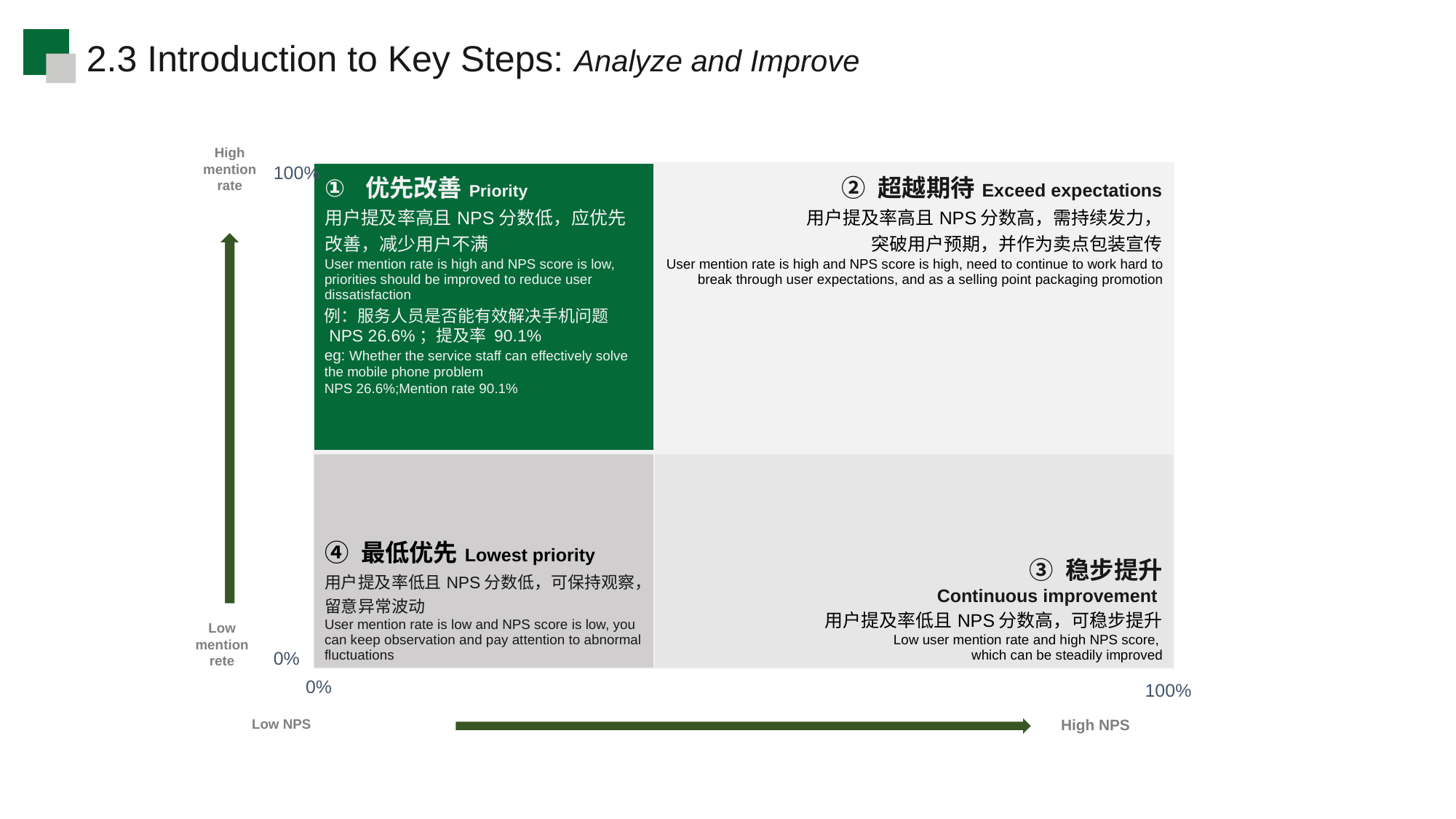

2.3 Introduction to Key Steps: Analyze and Improve

High mention rate
100%
| 优先改善Priority 用户提及率高且NPS分数低，应优先改善，减少用户不满 User mention rate is high and NPS score is low, priorities should be improved to reduce user dissatisfaction | ➁ 超越期待Exceed expectations 用户提及率高且NPS分数高，需持续发力， 突破用户预期，并作为卖点包装宣传 User mention rate is high and NPS score is high, need to continue to work hard to break through user expectations, and as a selling point packaging promotion |
| --- | --- |
| ➃ 最低优先Lowest priority 用户提及率低且NPS分数低，可保持观察，留意异常波动 User mention rate is low and NPS score is low, you can keep observation and pay attention to abnormal fluctuations | ➂ 稳步提升 Continuous improvement 用户提及率低且NPS分数高，可稳步提升 Low user mention rate and high NPS score, which can be steadily improved |

例：服务人员是否能有效解决手机问题
 NPS 26.6%；提及率 90.1%
eg: Whether the service staff can effectively solve the mobile phone problem
NPS 26.6%;Mention rate 90.1%

Low mention rete
0%
0%
100%
Low NPS
High NPS